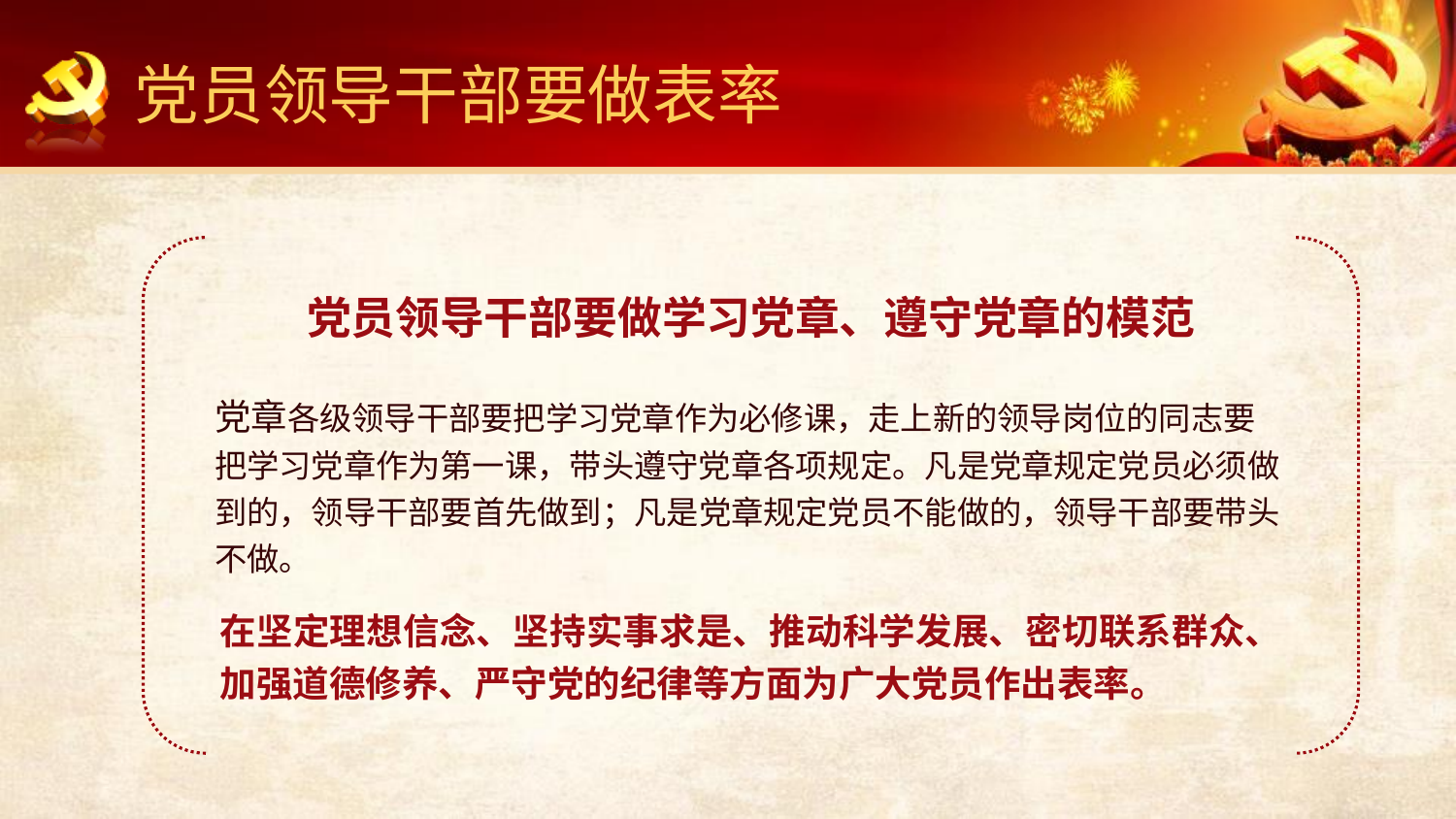

党员领导干部要做表率

党员领导干部要做学习党章、遵守党章的模范
党章各级领导干部要把学习党章作为必修课，走上新的领导岗位的同志要把学习党章作为第一课，带头遵守党章各项规定。凡是党章规定党员必须做到的，领导干部要首先做到；凡是党章规定党员不能做的，领导干部要带头不做。
在坚定理想信念、坚持实事求是、推动科学发展、密切联系群众、加强道德修养、严守党的纪律等方面为广大党员作出表率。